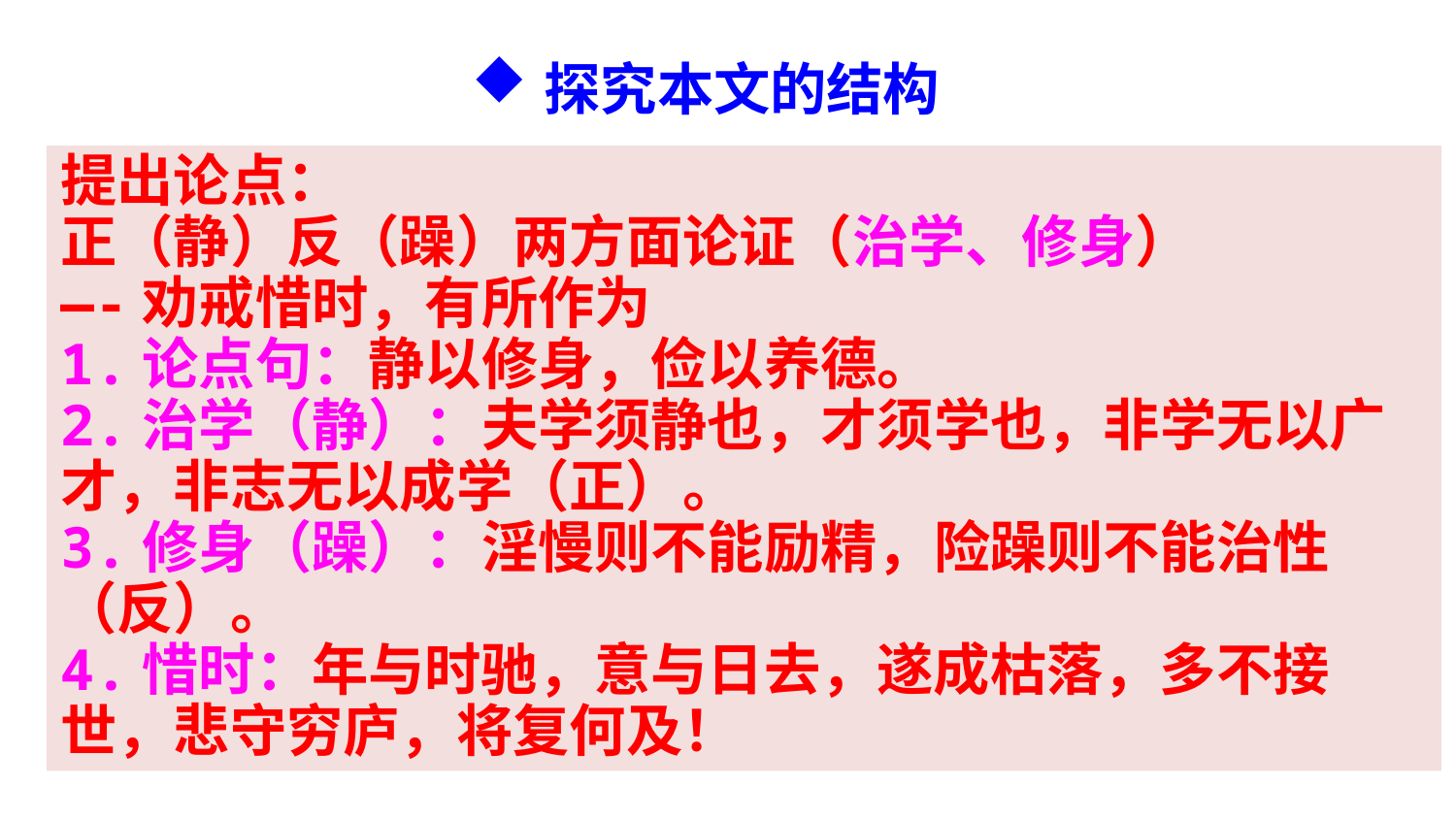

探究本文的结构
提出论点：
正（静）反（躁）两方面论证（治学、修身）
—-劝戒惜时，有所作为
1.论点句：静以修身，俭以养德。
2.治学（静）：夫学须静也，才须学也，非学无以广才，非志无以成学（正）。
3.修身（躁）：淫慢则不能励精，险躁则不能治性（反）。
4.惜时：年与时驰，意与日去，遂成枯落，多不接世，悲守穷庐，将复何及！